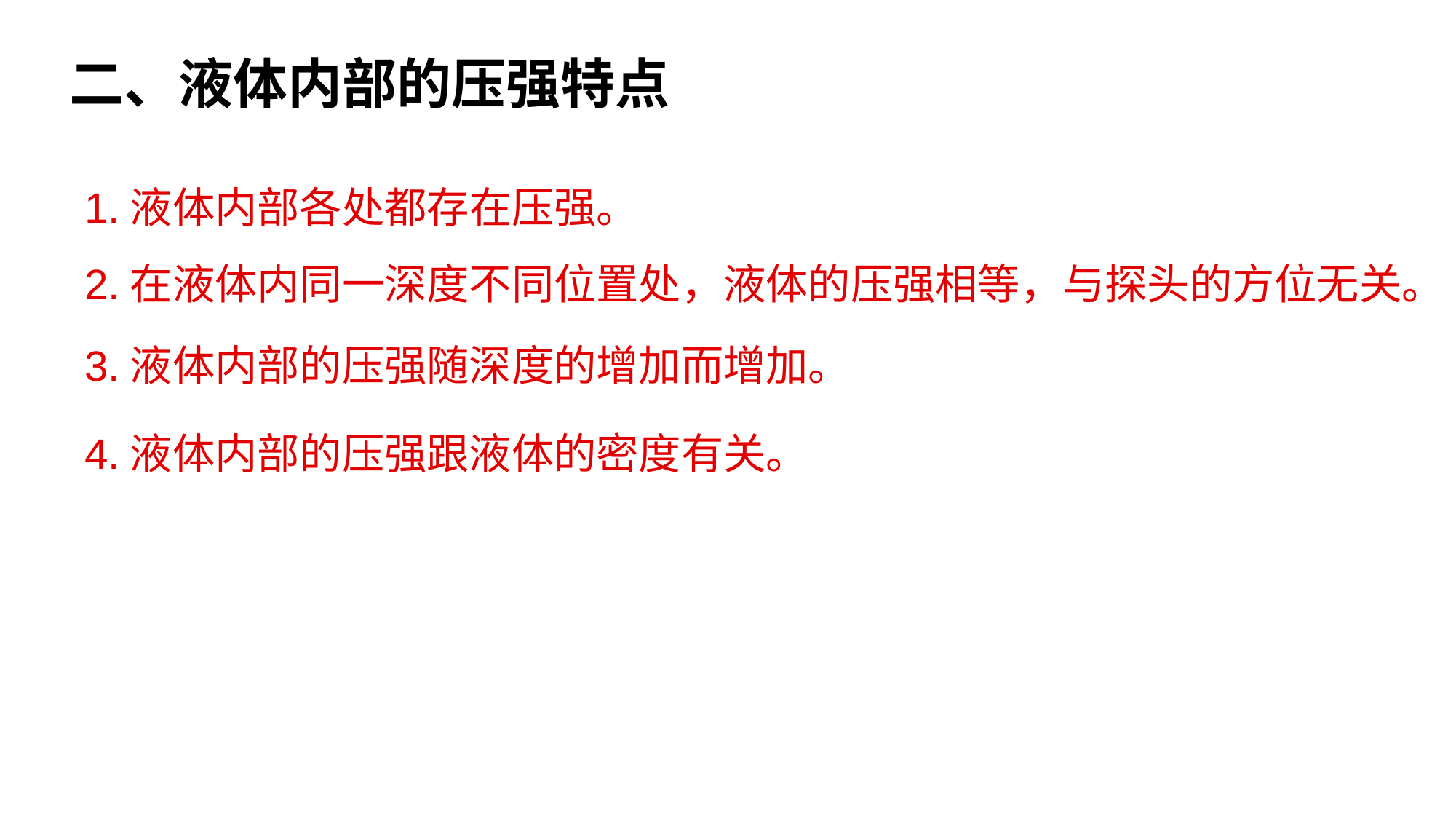

二、液体内部的压强特点
1.液体内部各处都存在压强。
2.在液体内同一深度不同位置处，液体的压强相等，与探头的方位无关。
3.液体内部的压强随深度的增加而增加。
4.液体内部的压强跟液体的密度有关。